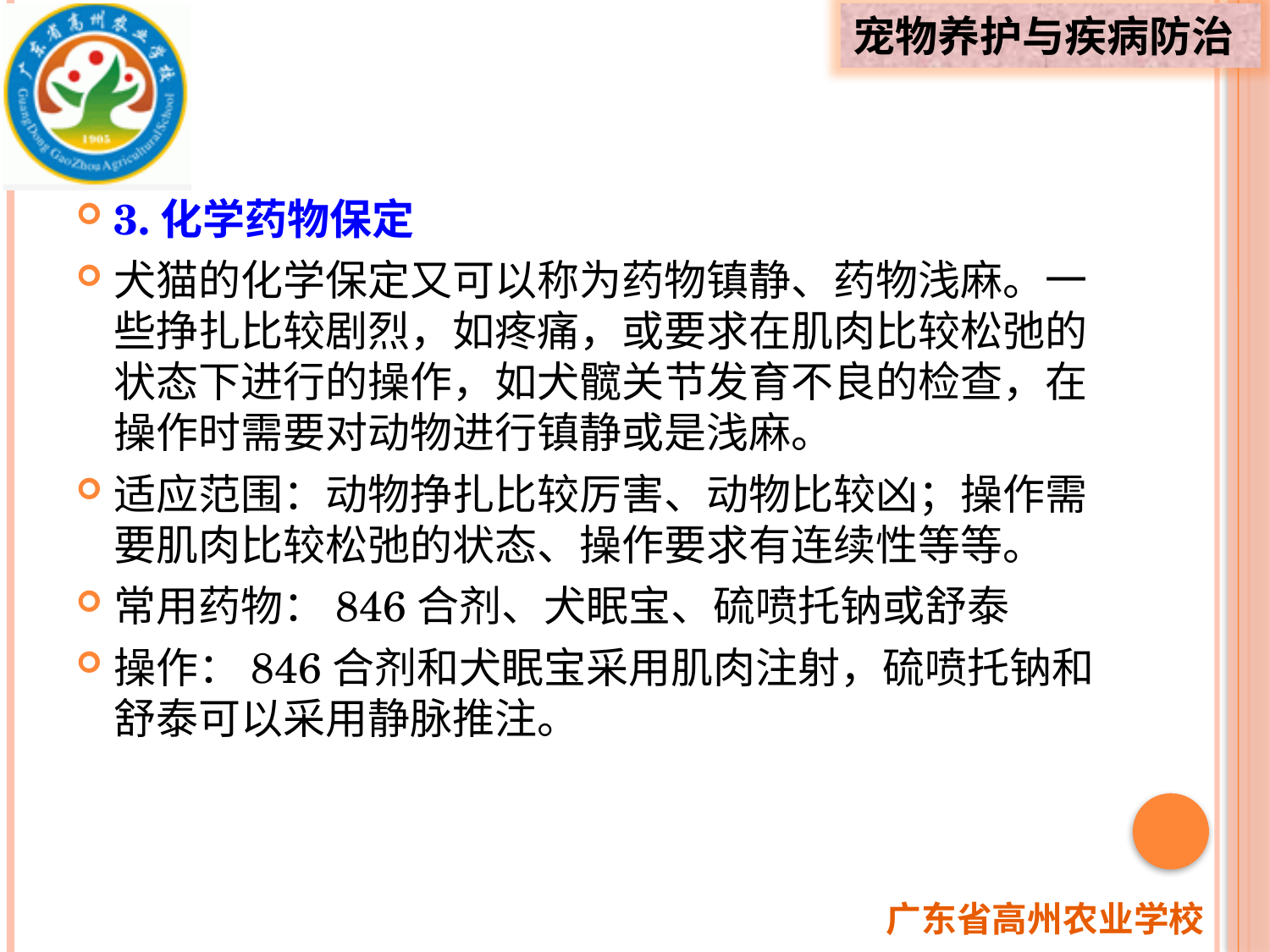

3.化学药物保定
犬猫的化学保定又可以称为药物镇静、药物浅麻。一些挣扎比较剧烈，如疼痛，或要求在肌肉比较松弛的状态下进行的操作，如犬髋关节发育不良的检查，在操作时需要对动物进行镇静或是浅麻。
适应范围：动物挣扎比较厉害、动物比较凶；操作需要肌肉比较松弛的状态、操作要求有连续性等等。
常用药物：846合剂、犬眠宝、硫喷托钠或舒泰
操作：846合剂和犬眠宝采用肌肉注射，硫喷托钠和舒泰可以采用静脉推注。